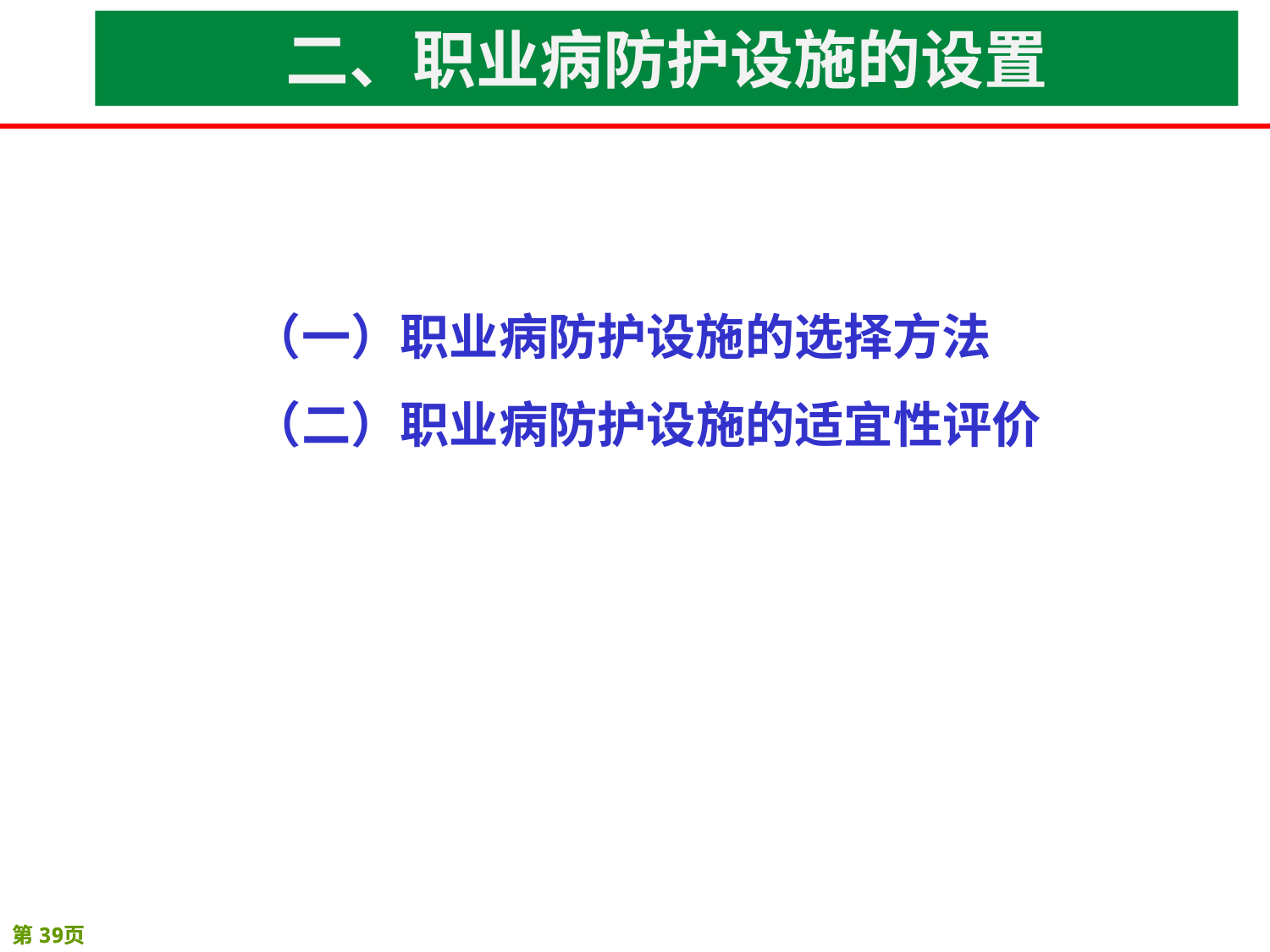

二、职业病防护设施的设置

（一）职业病防护设施的选择方法

（二）职业病防护设施的适宜性评价